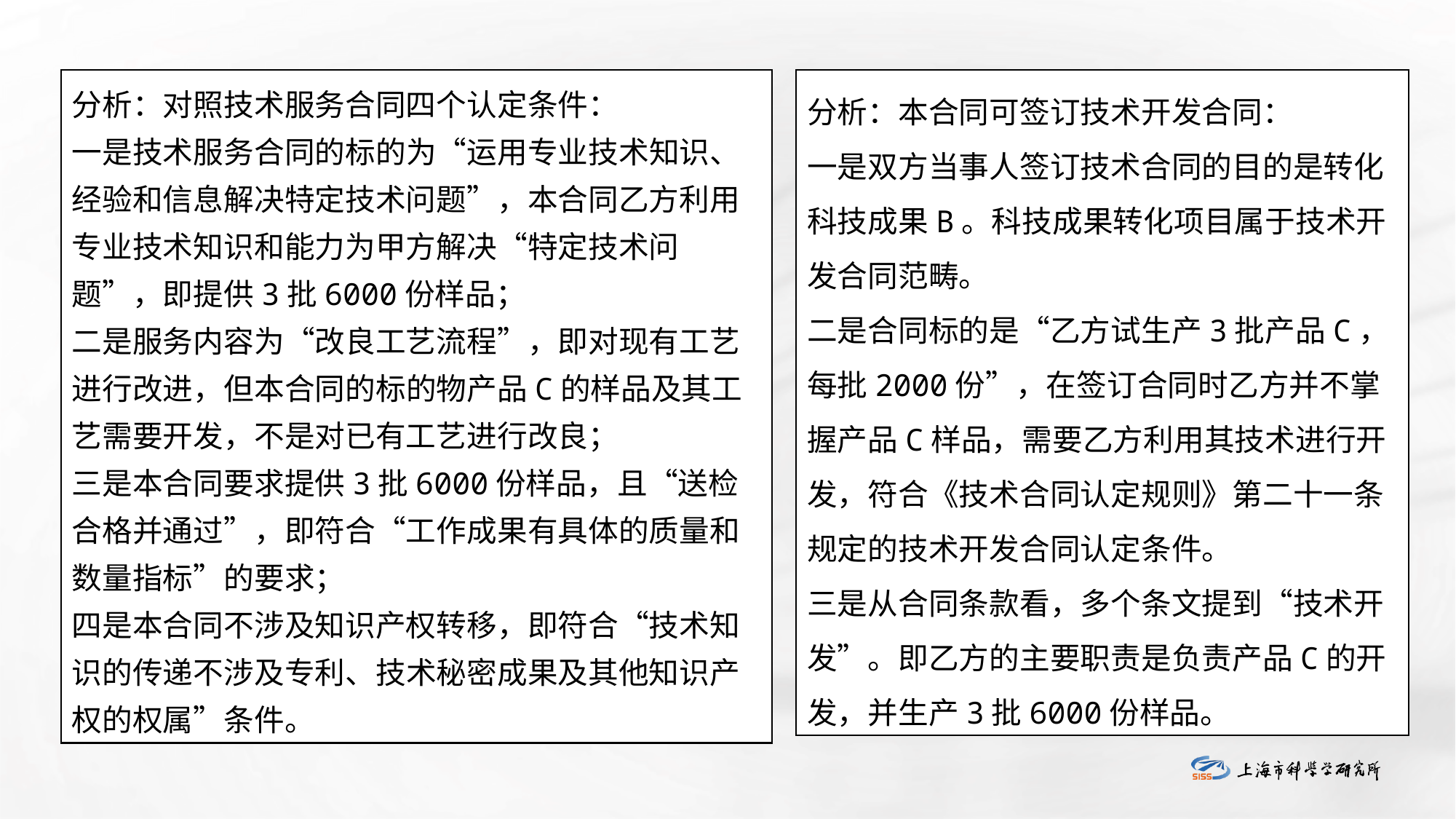

分析：对照技术服务合同四个认定条件：
一是技术服务合同的标的为“运用专业技术知识、经验和信息解决特定技术问题”，本合同乙方利用专业技术知识和能力为甲方解决“特定技术问题”，即提供3批6000份样品；
二是服务内容为“改良工艺流程”，即对现有工艺进行改进，但本合同的标的物产品C的样品及其工艺需要开发，不是对已有工艺进行改良；
三是本合同要求提供3批6000份样品，且“送检合格并通过”，即符合“工作成果有具体的质量和数量指标”的要求；
四是本合同不涉及知识产权转移，即符合“技术知识的传递不涉及专利、技术秘密成果及其他知识产权的权属”条件。
分析：本合同可签订技术开发合同：
一是双方当事人签订技术合同的目的是转化科技成果B。科技成果转化项目属于技术开发合同范畴。
二是合同标的是“乙方试生产3批产品C，每批2000份”，在签订合同时乙方并不掌握产品C样品，需要乙方利用其技术进行开发，符合《技术合同认定规则》第二十一条规定的技术开发合同认定条件。
三是从合同条款看，多个条文提到“技术开发”。即乙方的主要职责是负责产品C的开发，并生产3批6000份样品。